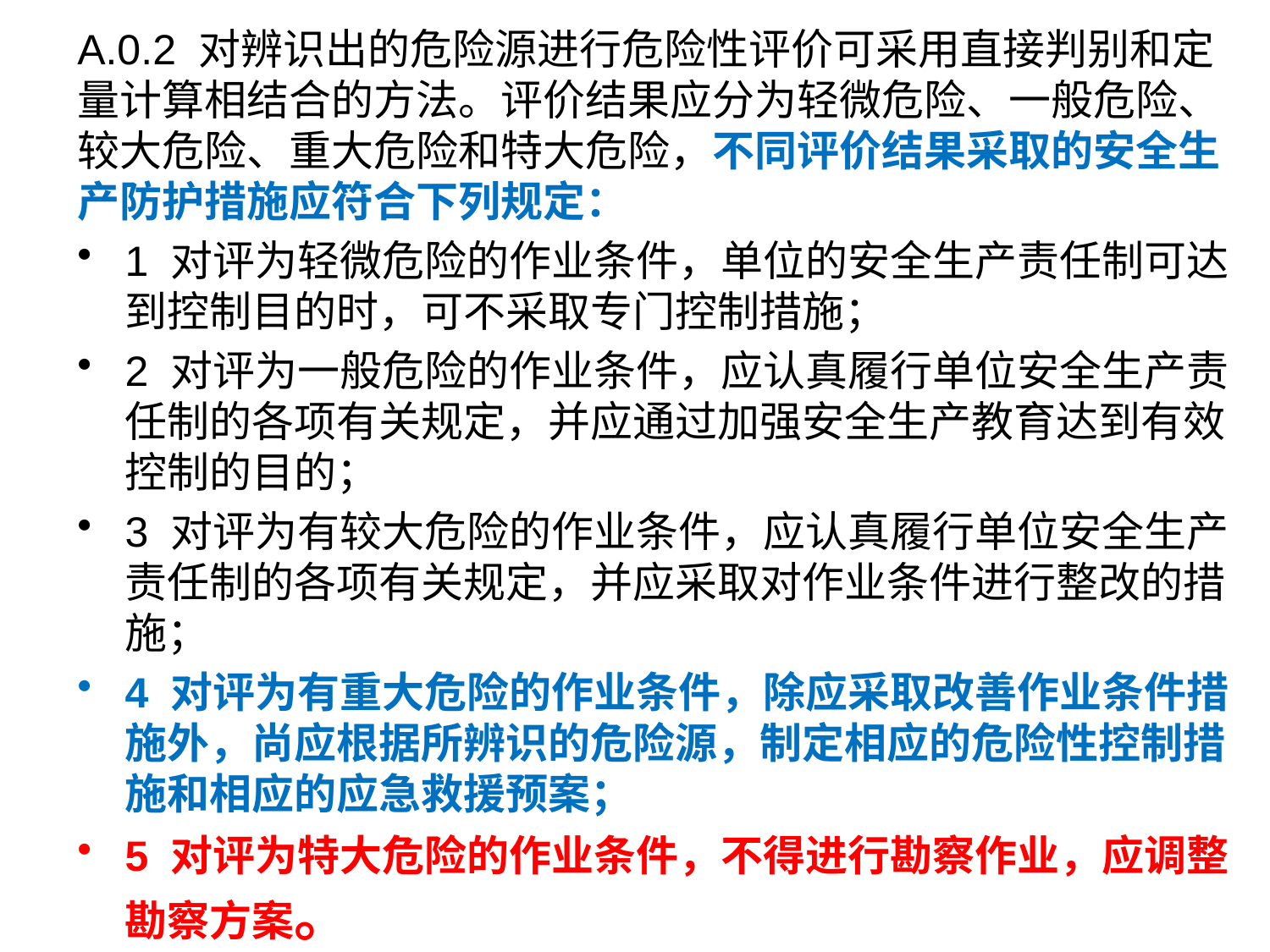

A.0.2 对辨识出的危险源进行危险性评价可采用直接判别和定量计算相结合的方法。评价结果应分为轻微危险、一般危险、较大危险、重大危险和特大危险，不同评价结果采取的安全生产防护措施应符合下列规定：
1 对评为轻微危险的作业条件，单位的安全生产责任制可达到控制目的时，可不采取专门控制措施；
2 对评为一般危险的作业条件，应认真履行单位安全生产责任制的各项有关规定，并应通过加强安全生产教育达到有效控制的目的；
3 对评为有较大危险的作业条件，应认真履行单位安全生产责任制的各项有关规定，并应采取对作业条件进行整改的措施；
4 对评为有重大危险的作业条件，除应采取改善作业条件措施外，尚应根据所辨识的危险源，制定相应的危险性控制措施和相应的应急救援预案；
5 对评为特大危险的作业条件，不得进行勘察作业，应调整勘察方案。